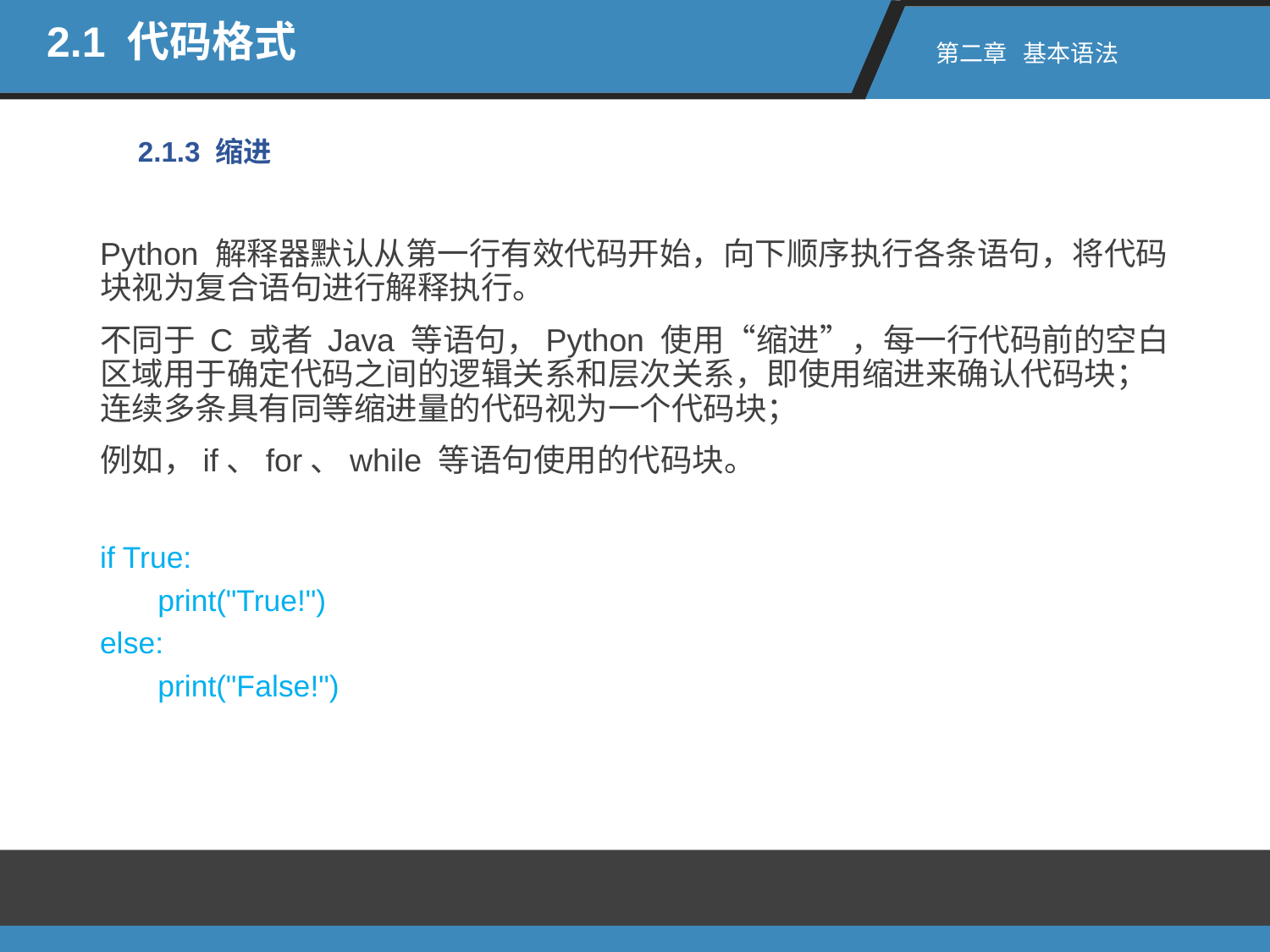

2.1 代码格式

第二章   基本语法
2.1.3 缩进

Python 解释器默认从第一行有效代码开始，向下顺序执行各条语句，将代码块视为复合语句进行解释执行。
不同于 C 或者 Java 等语句，Python 使用“缩进”，每一行代码前的空白区域用于确定代码之间的逻辑关系和层次关系，即使用缩进来确认代码块；连续多条具有同等缩进量的代码视为一个代码块；
例如，if、for、while 等语句使用的代码块。

if True:
       print("True!")
else:
       print("False!")